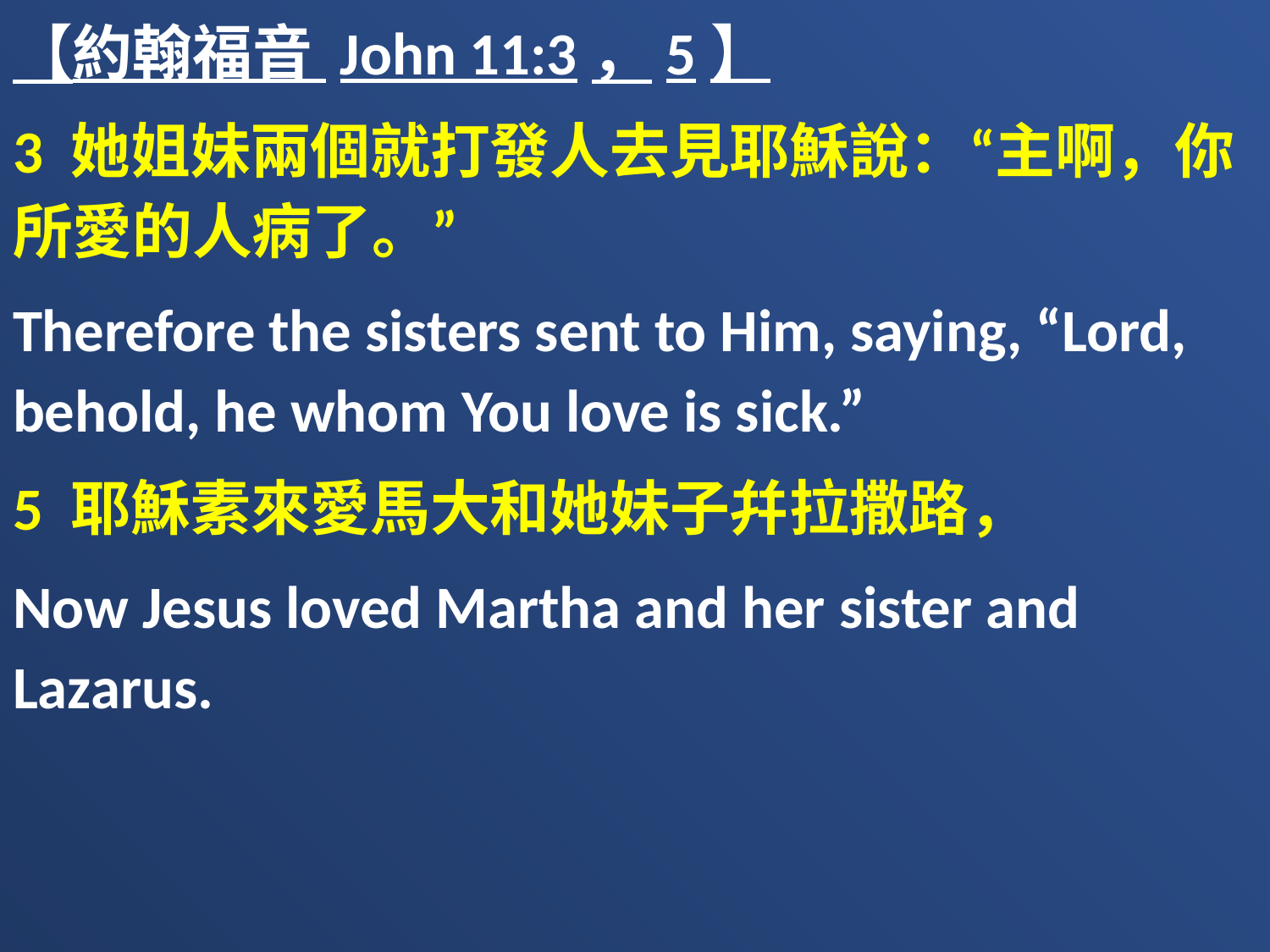

【約翰福音 John 11:3，5】
3 她姐妹兩個就打發人去見耶穌說：“主啊，你所愛的人病了。”
Therefore the sisters sent to Him, saying, “Lord, behold, he whom You love is sick.”
5 耶穌素來愛馬大和她妹子幷拉撒路，
Now Jesus loved Martha and her sister and Lazarus.